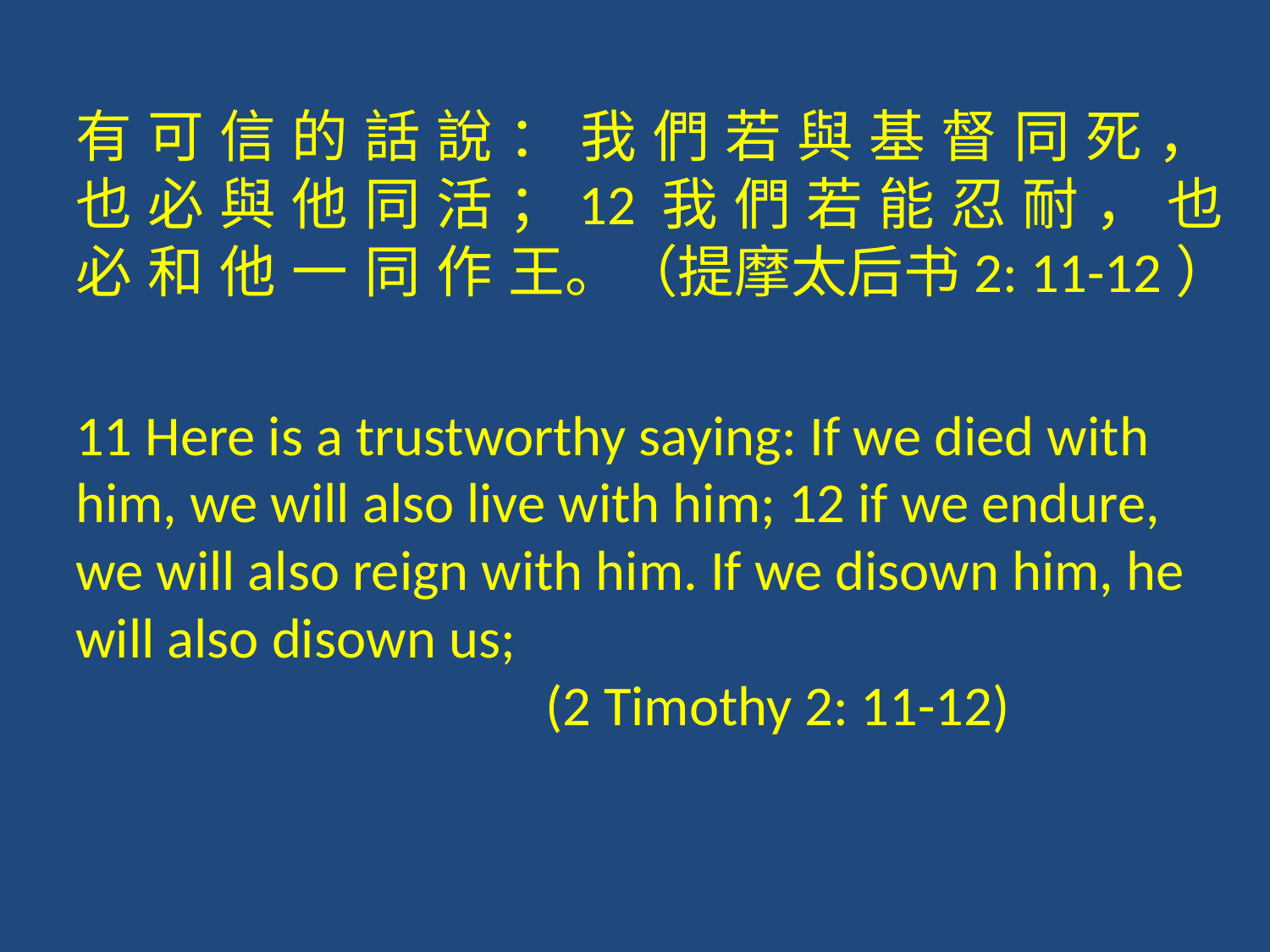

有 可 信 的 話 說 ： 我 們 若 與 基 督 同 死 ， 也 必 與 他 同 活 ；12 我 們 若 能 忍 耐 ， 也 必 和 他 一 同 作 王。（提摩太后书2: 11-12）
11 Here is a trustworthy saying: If we died with him, we will also live with him; 12 if we endure, we will also reign with him. If we disown him, he will also disown us;
                                     (2 Timothy 2: 11-12)